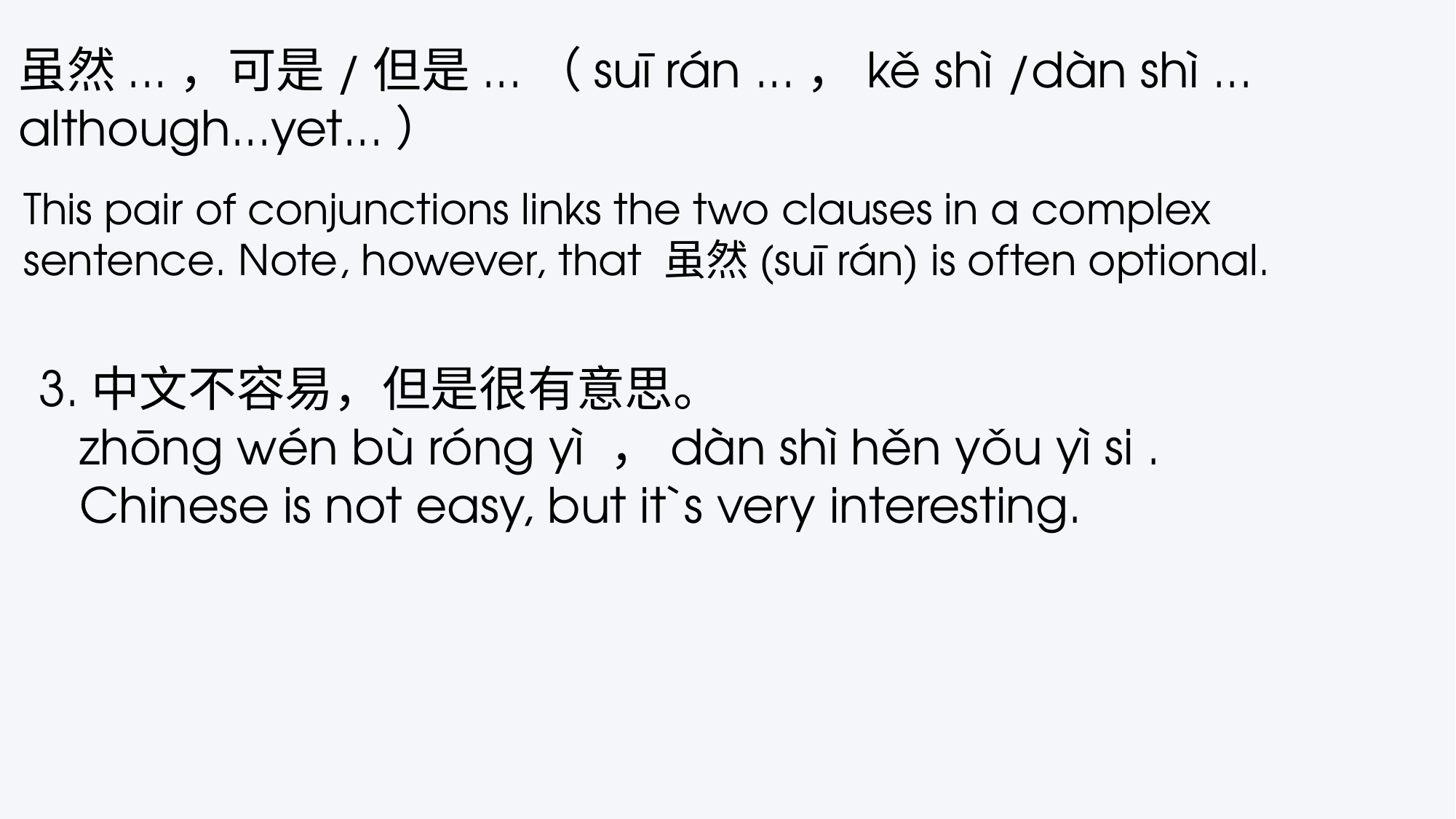

虽然...，可是/但是...（suī rán ...，kě shì /dàn shì ...
although...yet...）
This pair of conjunctions links the two clauses in a complex sentence. Note, however, that 虽然(suī rán) is often optional.
3.中文不容易，但是很有意思。
   zhōng wén bù róng yì ，dàn shì hěn yǒu yì si .
   Chinese is not easy, but it`s very interesting.